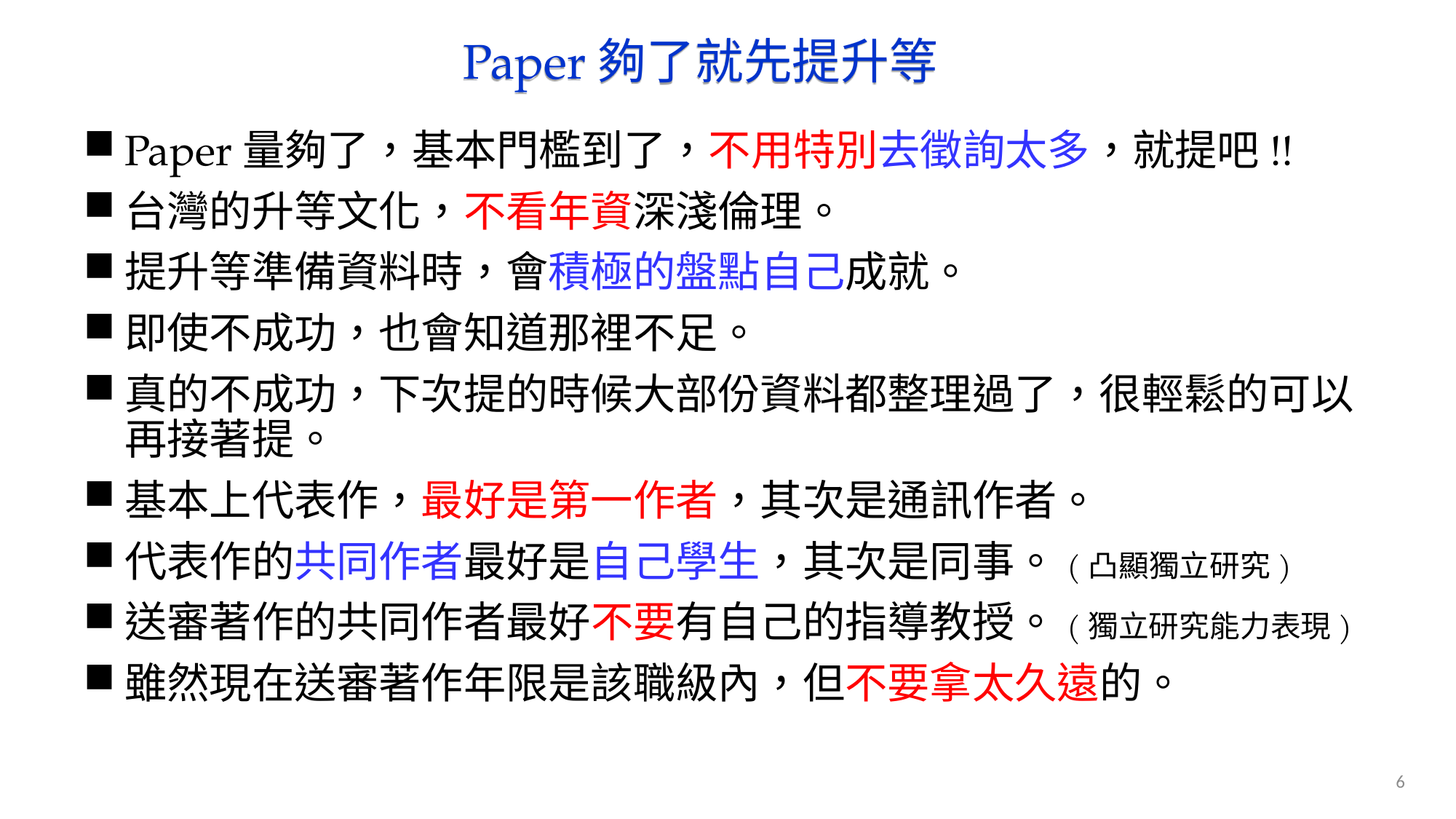

# Paper夠了就先提升等
Paper量夠了，基本門檻到了，不用特別去徵詢太多，就提吧!!
台灣的升等文化，不看年資深淺倫理。
提升等準備資料時，會積極的盤點自己成就。
即使不成功，也會知道那裡不足。
真的不成功，下次提的時候大部份資料都整理過了，很輕鬆的可以再接著提。
基本上代表作，最好是第一作者，其次是通訊作者。
代表作的共同作者最好是自己學生，其次是同事。(凸顯獨立研究)
送審著作的共同作者最好不要有自己的指導教授。(獨立研究能力表現)
雖然現在送審著作年限是該職級內，但不要拿太久遠的。

6